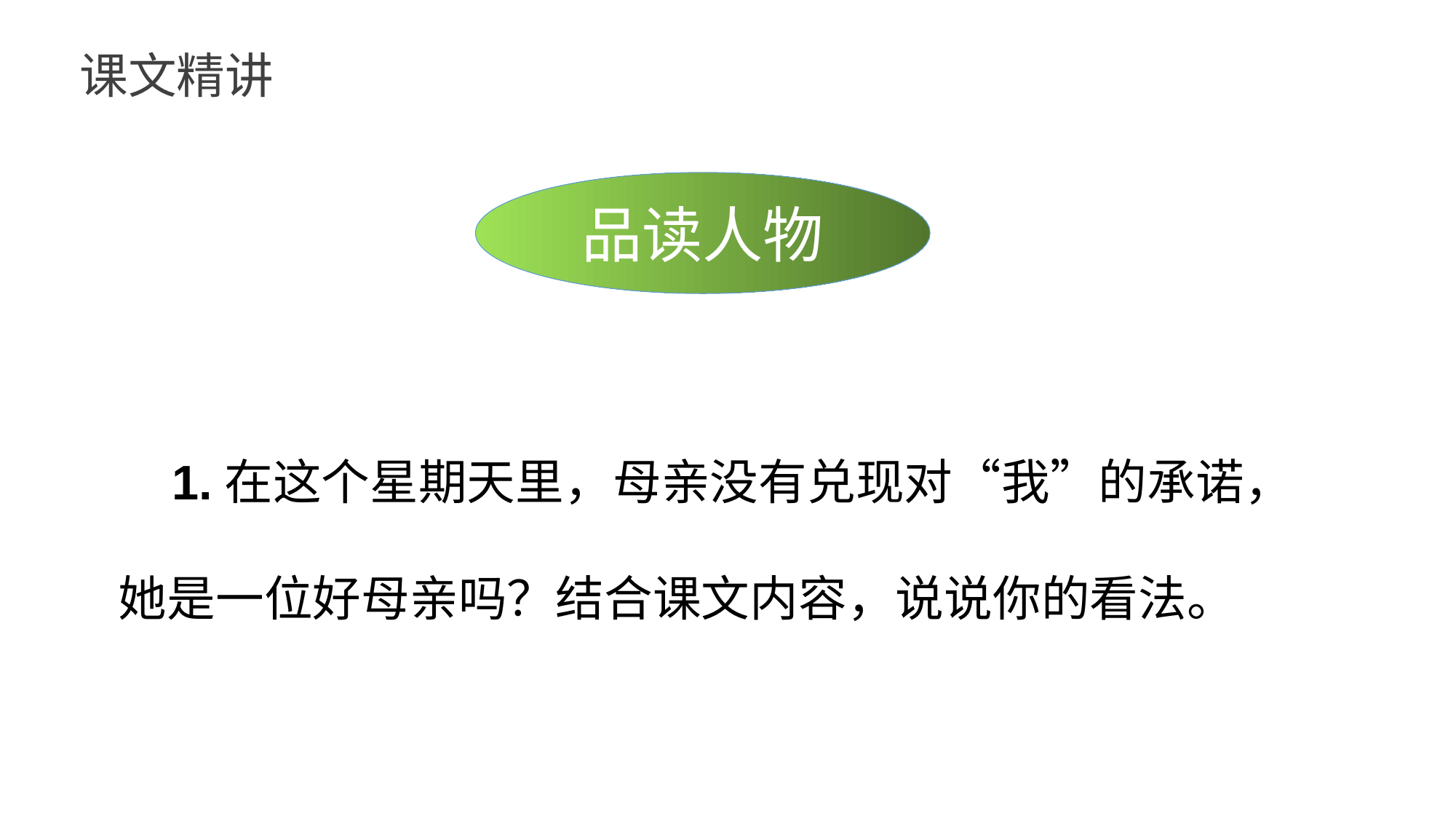

课文精讲
品读人物
    1.在这个星期天里，母亲没有兑现对“我”的承诺，她是一位好母亲吗？结合课文内容，说说你的看法。